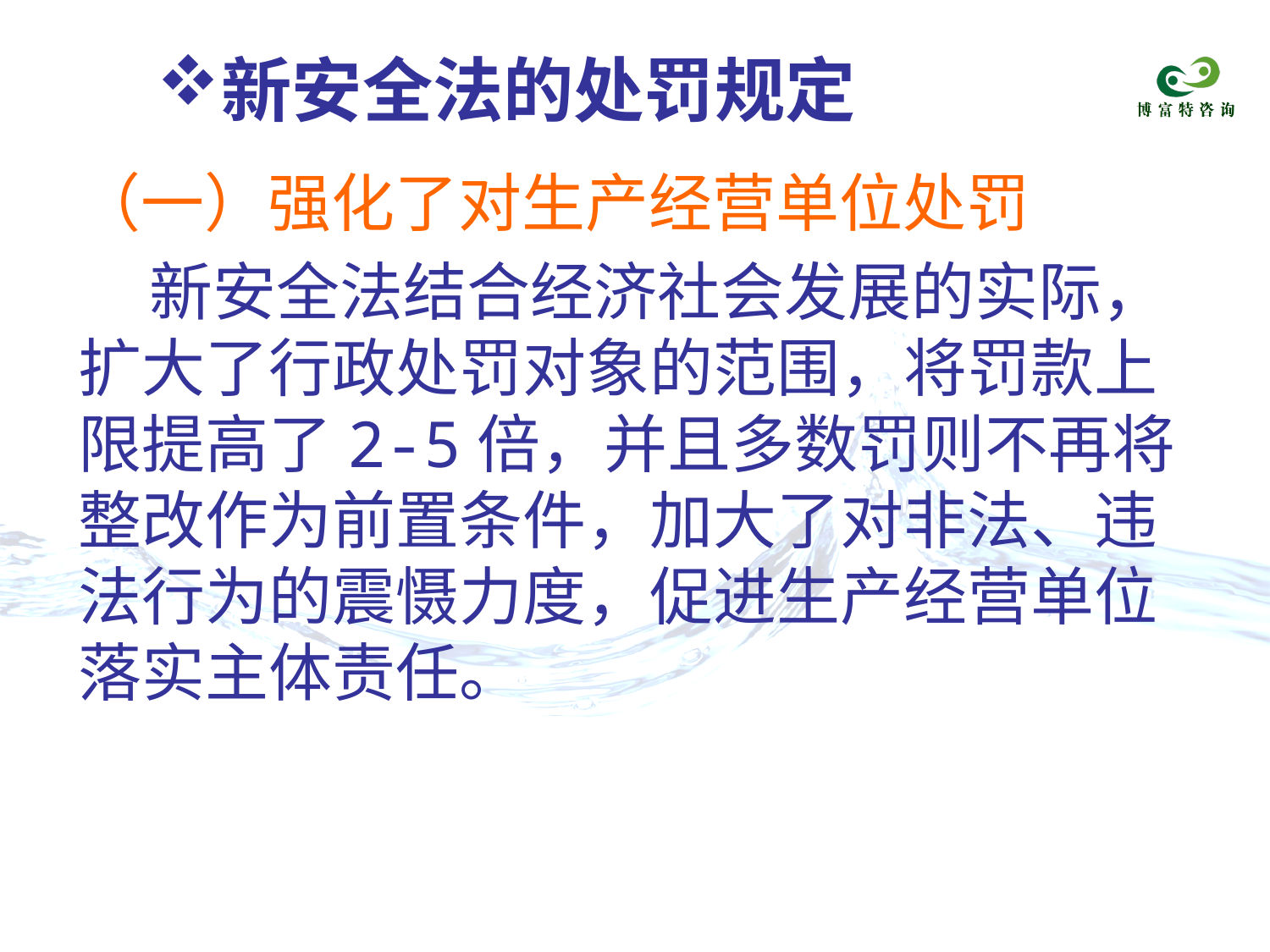

新安全法的处罚规定
（一）强化了对生产经营单位处罚
    新安全法结合经济社会发展的实际，扩大了行政处罚对象的范围，将罚款上限提高了2-5倍，并且多数罚则不再将整改作为前置条件，加大了对非法、违法行为的震慑力度，促进生产经营单位落实主体责任。